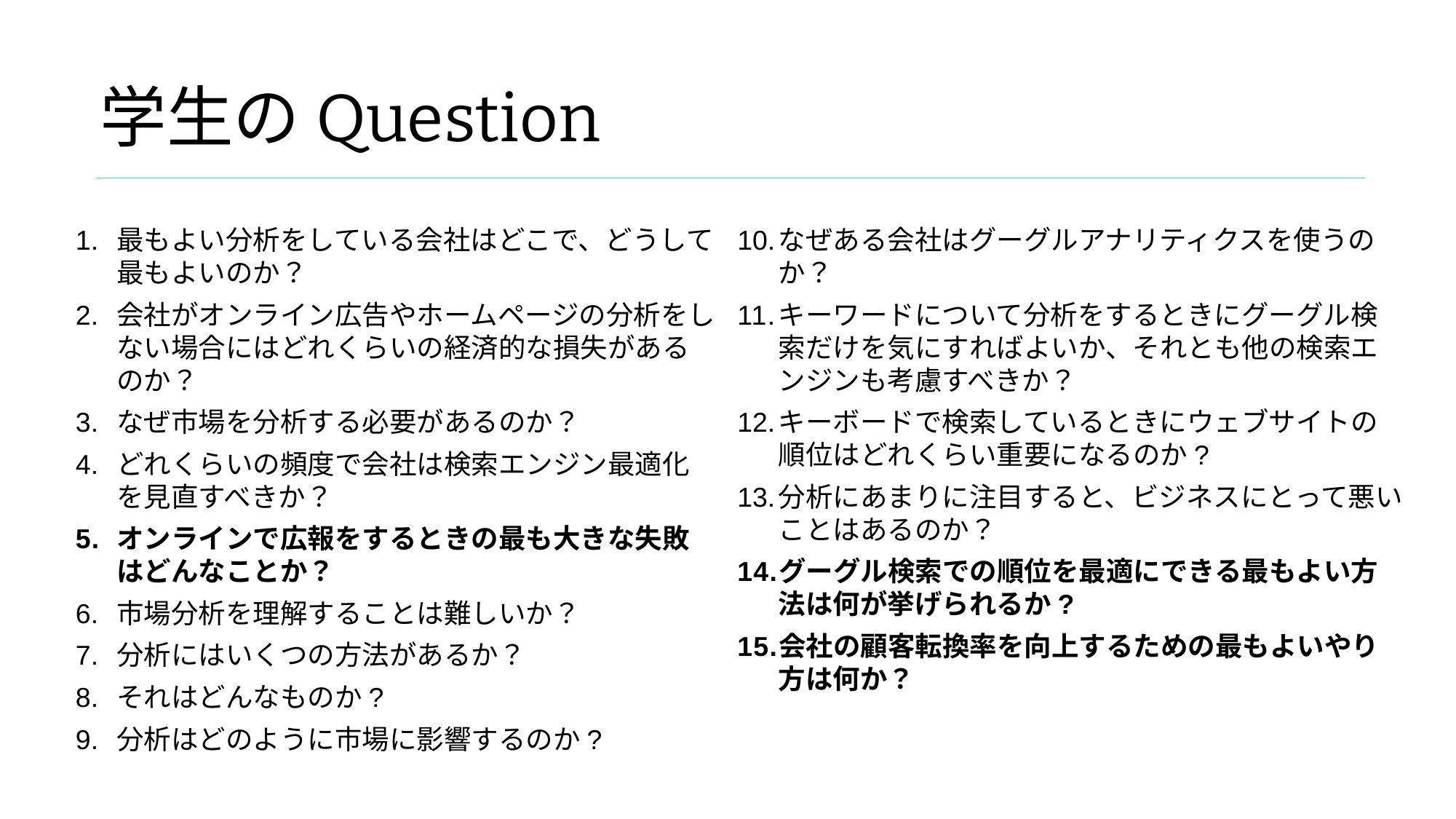

学生のQuestion
最もよい分析をしている会社はどこで、どうして最もよいのか？
会社がオンライン広告やホームページの分析をしない場合にはどれくらいの経済的な損失があるのか？
なぜ市場を分析する必要があるのか？
どれくらいの頻度で会社は検索エンジン最適化を見直すべきか？
オンラインで広報をするときの最も大きな失敗はどんなことか？
市場分析を理解することは難しいか？
分析にはいくつの方法があるか？
それはどんなものか?
分析はどのように市場に影響するのか?
なぜある会社はグーグルアナリティクスを使うのか？
キーワードについて分析をするときにグーグル検索だけを気にすればよいか、それとも他の検索エンジンも考慮すべきか？
キーボードで検索しているときにウェブサイトの順位はどれくらい重要になるのか?
分析にあまりに注目すると、ビジネスにとって悪いことはあるのか？
グーグル検索での順位を最適にできる最もよい方法は何が挙げられるか?
会社の顧客転換率を向上するための最もよいやり方は何か？